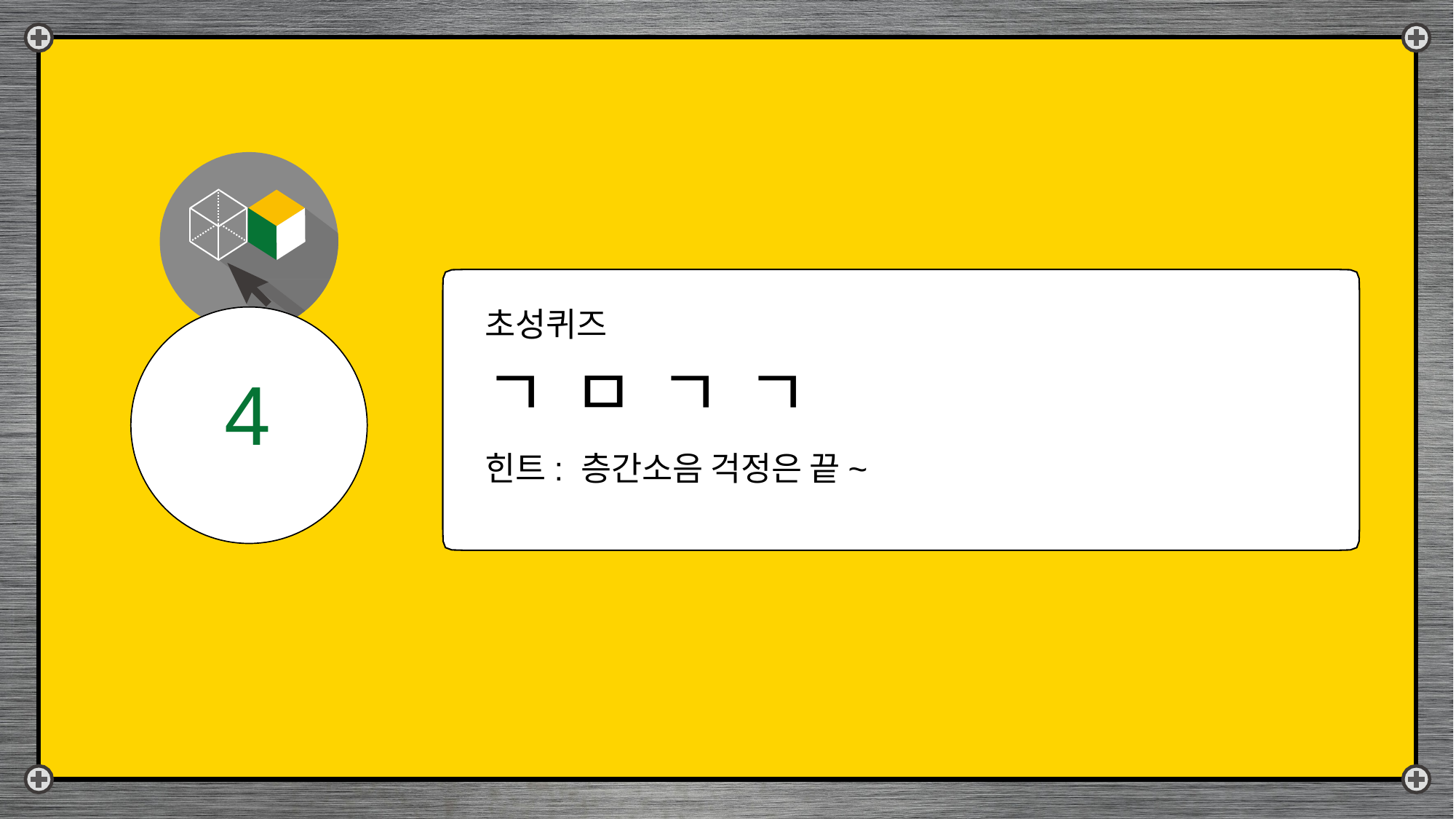

초성퀴즈

ㄱ	ㅁ	ㄱ	ㄱ
힌트: 층간소음 걱정은 끝~
4